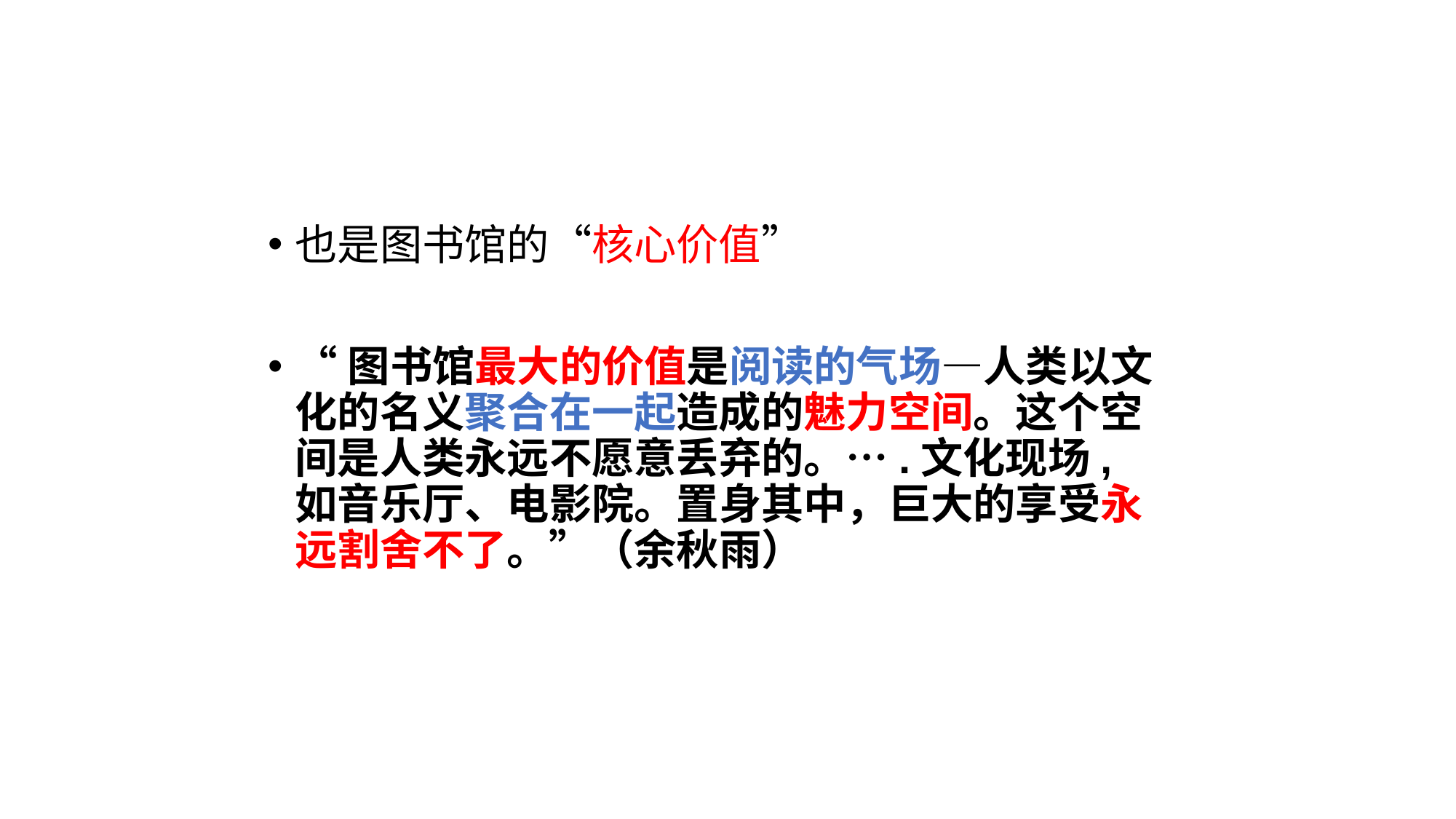

#
也是图书馆的“核心价值”

“图书馆最大的价值是阅读的气场—人类以文化的名义聚合在一起造成的魅力空间。这个空间是人类永远不愿意丢弃的。….文化现场,如音乐厅、电影院。置身其中，巨大的享受永远割舍不了。”（余秋雨）